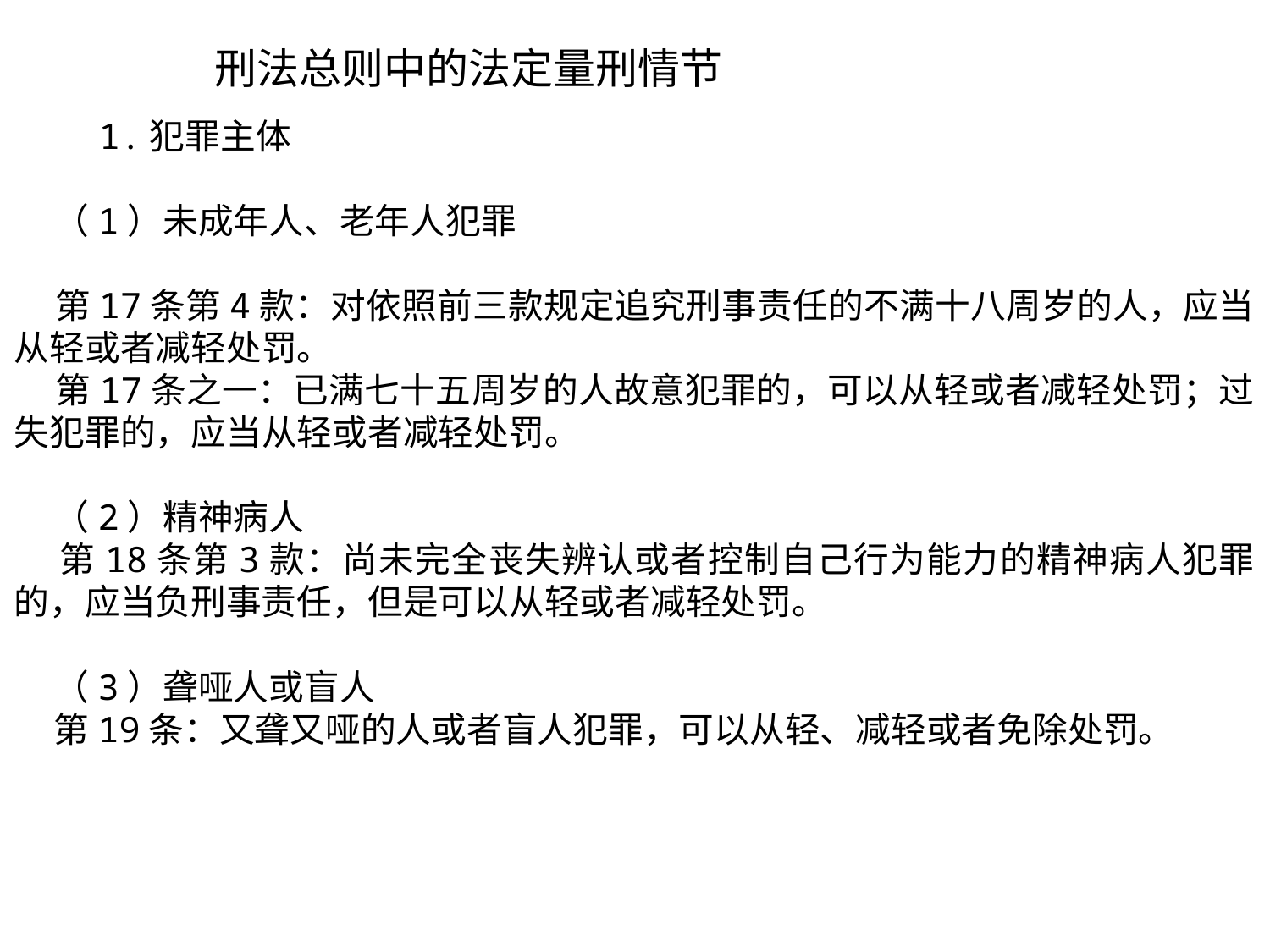

刑法总则中的法定量刑情节

    1.犯罪主体

    （1）未成年人、老年人犯罪

    第17条第4款：对依照前三款规定追究刑事责任的不满十八周岁的人，应当从轻或者减轻处罚。
    第17条之一：已满七十五周岁的人故意犯罪的，可以从轻或者减轻处罚；过失犯罪的，应当从轻或者减轻处罚。

    （2）精神病人
    第18条第3款：尚未完全丧失辨认或者控制自己行为能力的精神病人犯罪的，应当负刑事责任，但是可以从轻或者减轻处罚。

    （3）聋哑人或盲人
    第19条：又聋又哑的人或者盲人犯罪，可以从轻、减轻或者免除处罚。